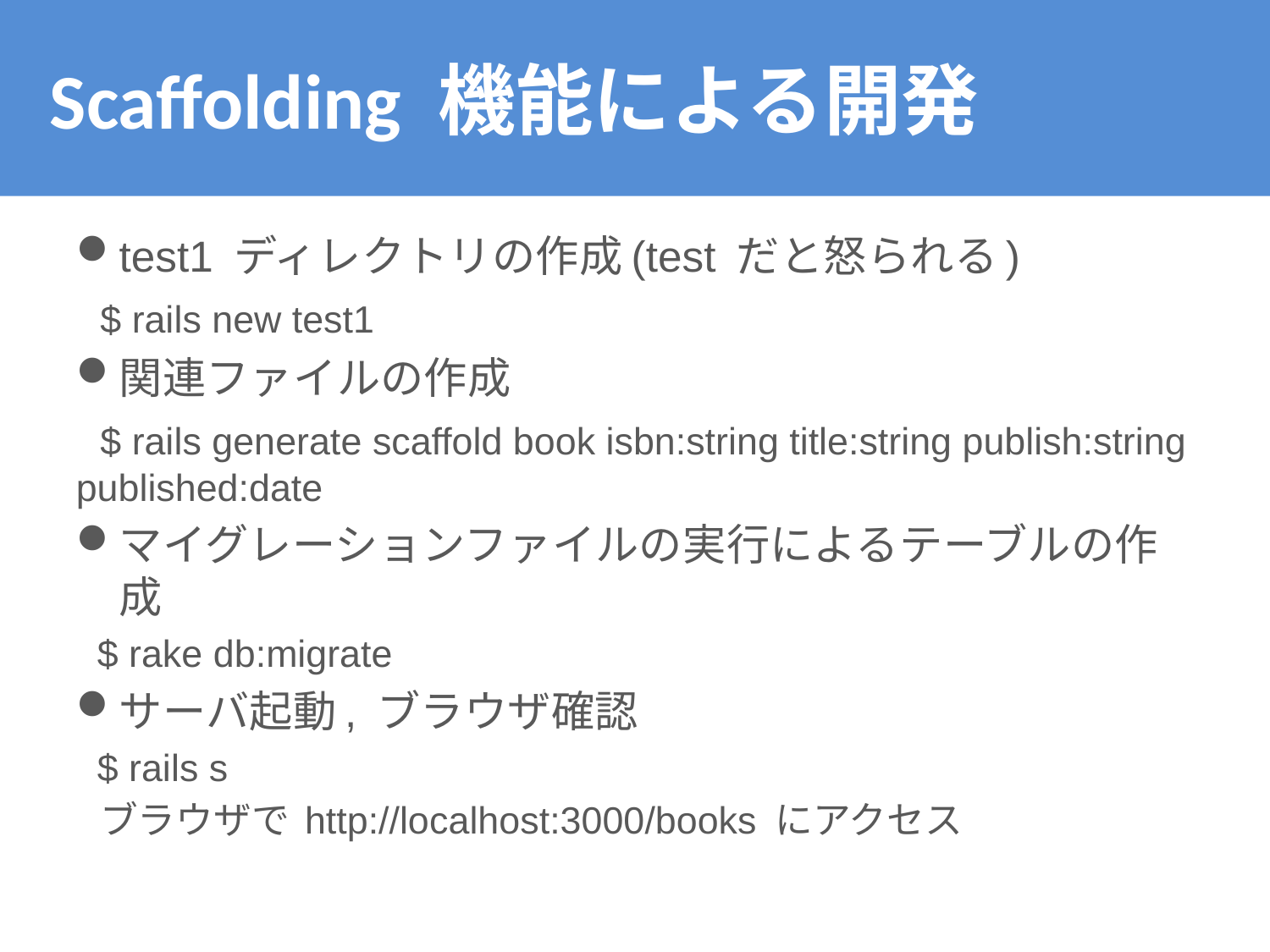

# Scaffolding 機能による開発
test1 ディレクトリの作成(test だと怒られる)
  $ rails new test1
関連ファイルの作成
  $ rails generate scaffold book isbn:string title:string publish:string published:date
マイグレーションファイルの実行によるテーブルの作成
  $ rake db:migrate
サーバ起動, ブラウザ確認
  $ rails s
  ブラウザで http://localhost:3000/books にアクセス